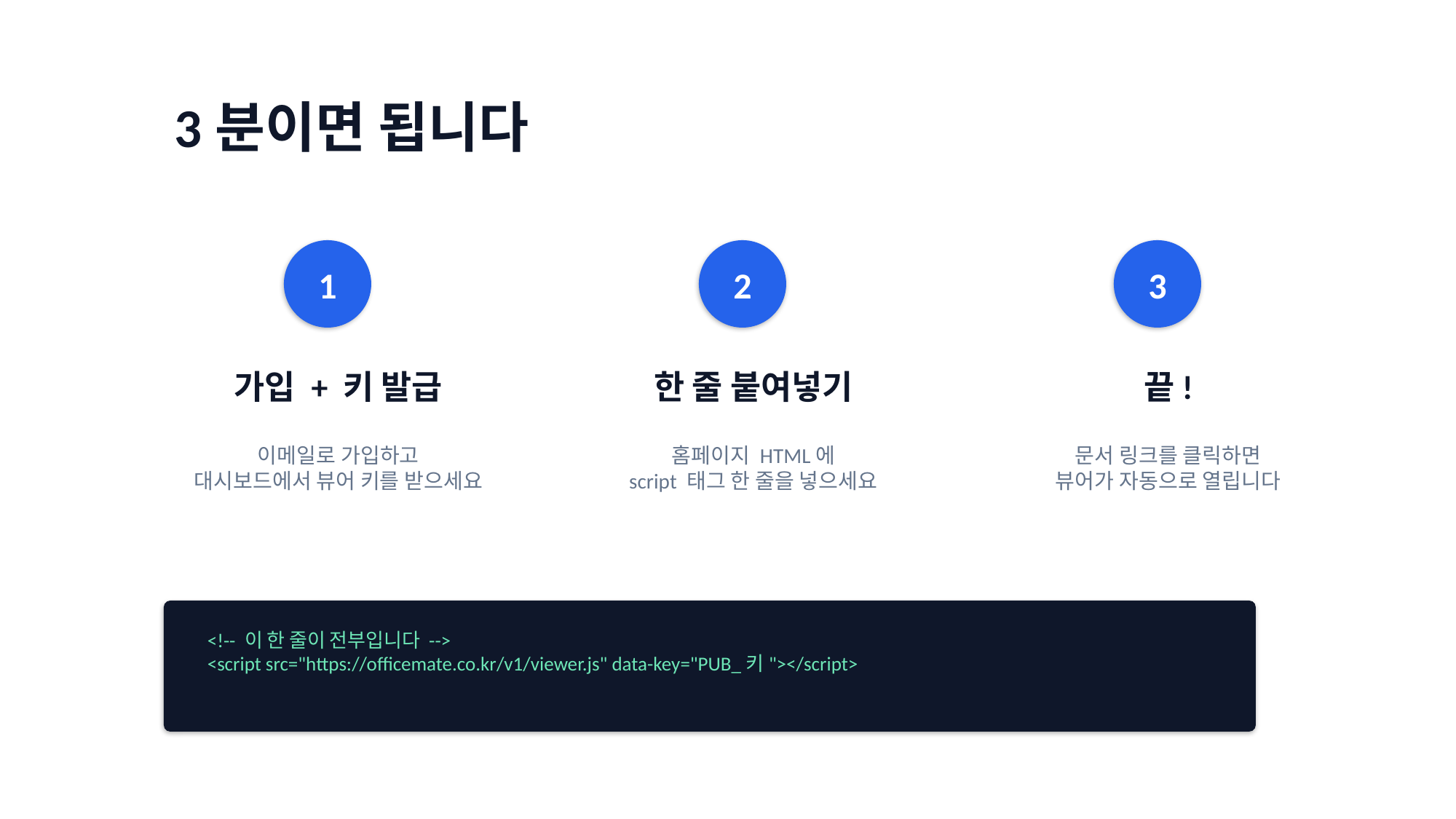

3분이면 됩니다
1
2
3
가입 + 키 발급
한 줄 붙여넣기
끝!
이메일로 가입하고
대시보드에서 뷰어 키를 받으세요
홈페이지 HTML에
script 태그 한 줄을 넣으세요
문서 링크를 클릭하면
뷰어가 자동으로 열립니다

<!-- 이 한 줄이 전부입니다 -->
<script src="https://officemate.co.kr/v1/viewer.js" data-key="PUB_키"></script>